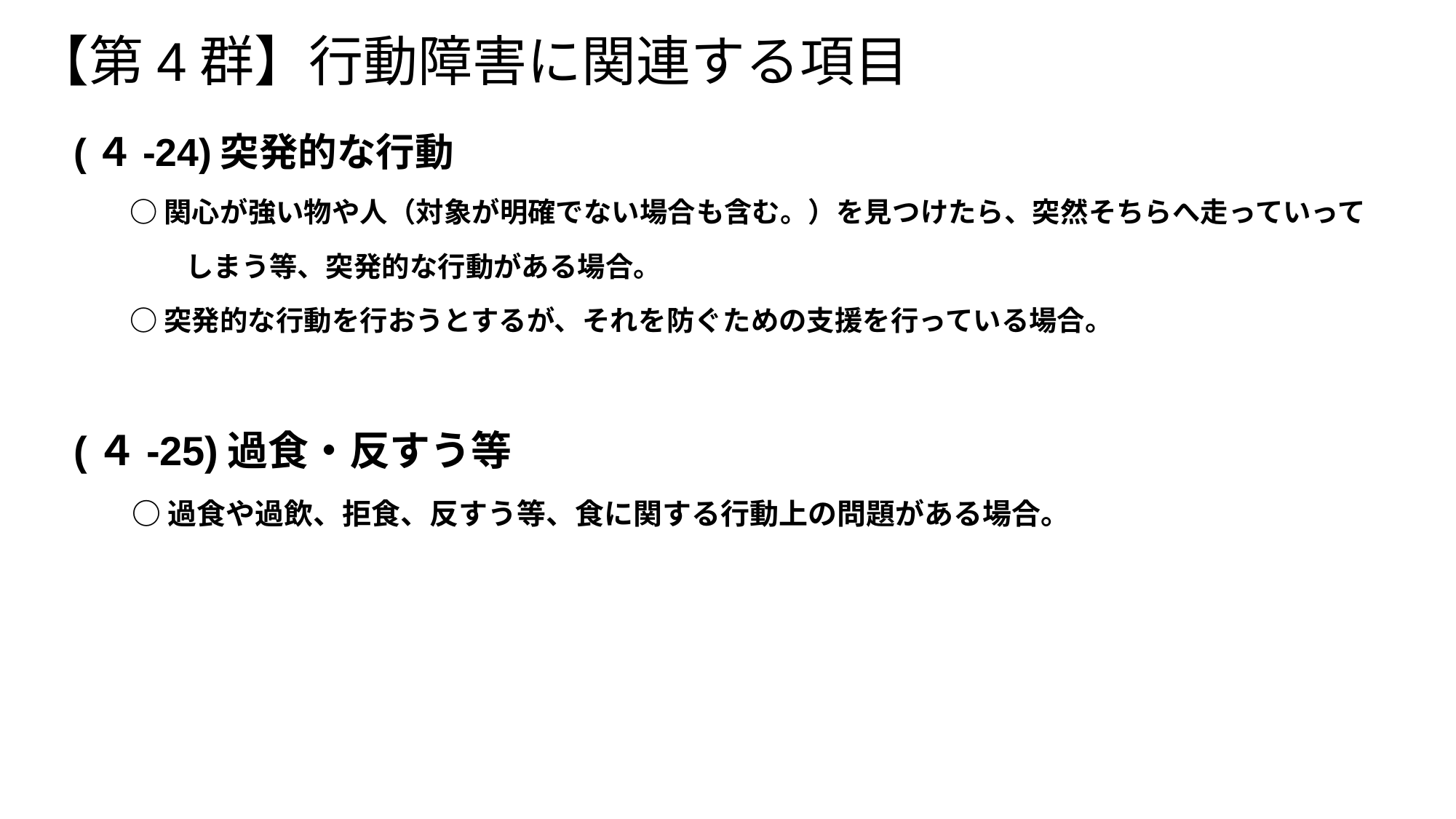

# 【第4群】行動障害に関連する項目
(４-24)突発的な行動
　　○ 関心が強い物や人（対象が明確でない場合も含む。）を見つけたら、突然そちらへ走っていって
　　　　しまう等、突発的な行動がある場合。
　　○ 突発的な行動を行おうとするが、それを防ぐための支援を行っている場合。
(４-25)過食・反すう等
　　○ 過食や過飲、拒食、反すう等、食に関する行動上の問題がある場合。